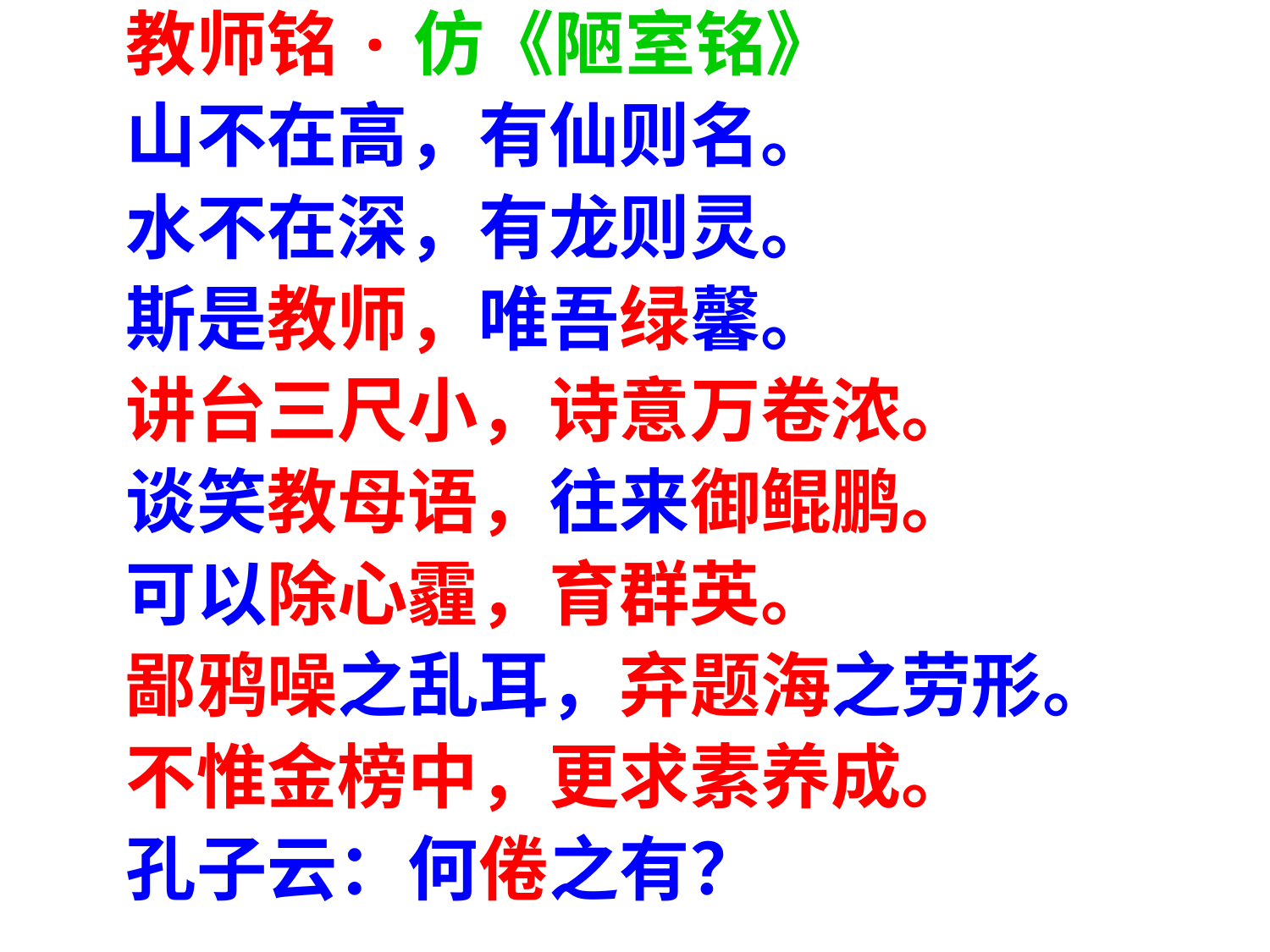

教师铭·仿《陋室铭》
      山不在高，有仙则名。
      水不在深，有龙则灵。
      斯是教师，唯吾绿馨。
      讲台三尺小，诗意万卷浓。
      谈笑教母语，往来御鲲鹏。
      可以除心霾，育群英。
      鄙鸦噪之乱耳，弃题海之劳形。
      不惟金榜中，更求素养成。
      孔子云：何倦之有？